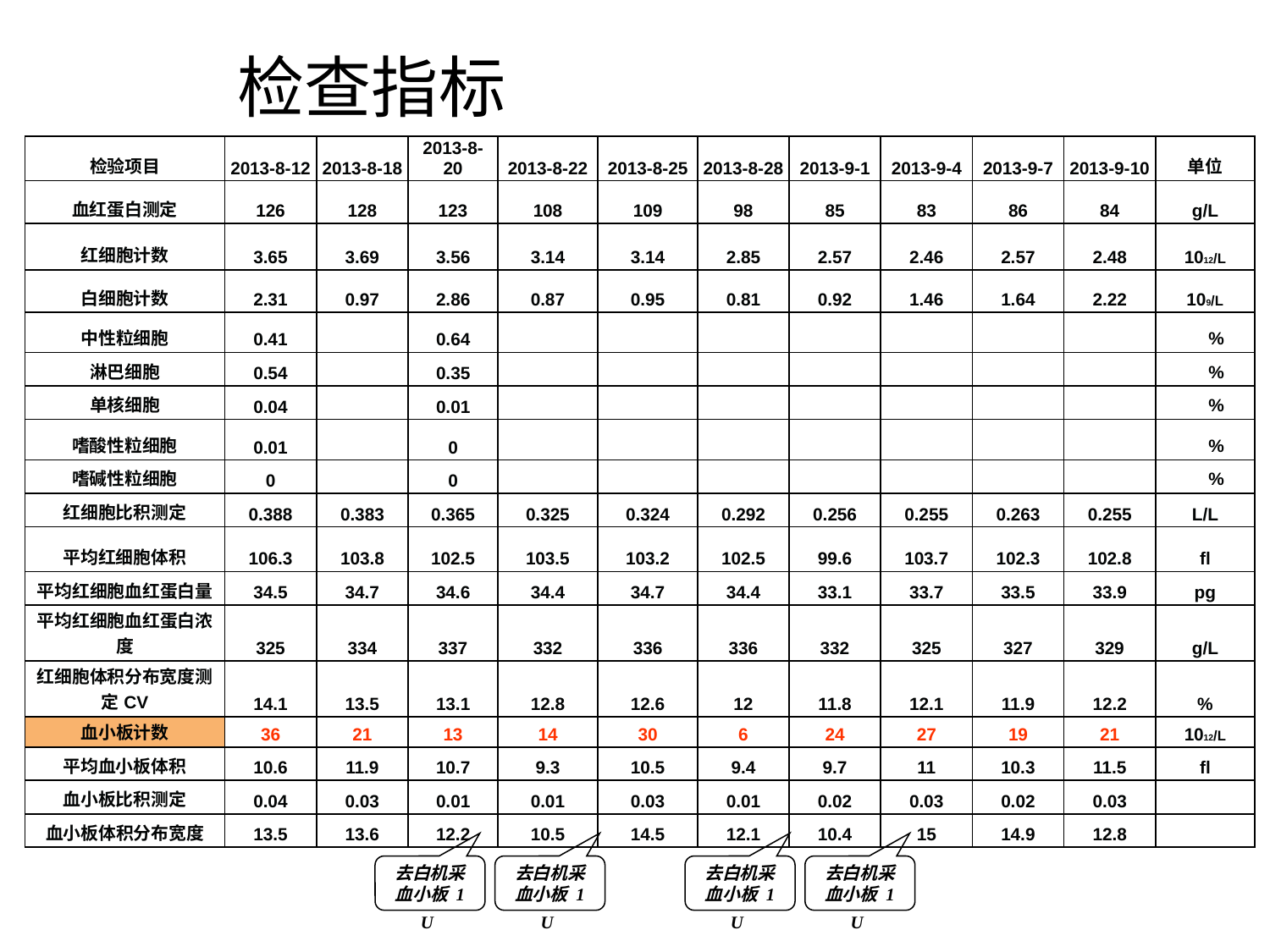

# 检查指标
| 检验项目 | 2013-8-12 | 2013-8-18 | 2013-8-20 | 2013-8-22 | 2013-8-25 | 2013-8-28 | 2013-9-1 | 2013-9-4 | 2013-9-7 | 2013-9-10 | 单位 |
| --- | --- | --- | --- | --- | --- | --- | --- | --- | --- | --- | --- |
| 血红蛋白测定 | 126 | 128 | 123 | 108 | 109 | 98 | 85 | 83 | 86 | 84 | g/L |
| 红细胞计数 | 3.65 | 3.69 | 3.56 | 3.14 | 3.14 | 2.85 | 2.57 | 2.46 | 2.57 | 2.48 | 1012/L |
| 白细胞计数 | 2.31 | 0.97 | 2.86 | 0.87 | 0.95 | 0.81 | 0.92 | 1.46 | 1.64 | 2.22 | 109/L |
| 中性粒细胞 | 0.41 |  | 0.64 |  |  |  |  |  |  |  | % |
| 淋巴细胞 | 0.54 |  | 0.35 |  |  |  |  |  |  |  | % |
| 单核细胞 | 0.04 |  | 0.01 |  |  |  |  |  |  |  | % |
| 嗜酸性粒细胞 | 0.01 |  | 0 |  |  |  |  |  |  |  | % |
| 嗜碱性粒细胞 | 0 |  | 0 |  |  |  |  |  |  |  | % |
| 红细胞比积测定 | 0.388 | 0.383 | 0.365 | 0.325 | 0.324 | 0.292 | 0.256 | 0.255 | 0.263 | 0.255 | L/L |
| 平均红细胞体积 | 106.3 | 103.8 | 102.5 | 103.5 | 103.2 | 102.5 | 99.6 | 103.7 | 102.3 | 102.8 | fl |
| 平均红细胞血红蛋白量 | 34.5 | 34.7 | 34.6 | 34.4 | 34.7 | 34.4 | 33.1 | 33.7 | 33.5 | 33.9 | pg |
| 平均红细胞血红蛋白浓度 | 325 | 334 | 337 | 332 | 336 | 336 | 332 | 325 | 327 | 329 | g/L |
| 红细胞体积分布宽度测定CV | 14.1 | 13.5 | 13.1 | 12.8 | 12.6 | 12 | 11.8 | 12.1 | 11.9 | 12.2 | % |
| 血小板计数 | 36 | 21 | 13 | 14 | 30 | 6 | 24 | 27 | 19 | 21 | 1012/L |
| 平均血小板体积 | 10.6 | 11.9 | 10.7 | 9.3 | 10.5 | 9.4 | 9.7 | 11 | 10.3 | 11.5 | fl |
| 血小板比积测定 | 0.04 | 0.03 | 0.01 | 0.01 | 0.03 | 0.01 | 0.02 | 0.03 | 0.02 | 0.03 |  |
| 血小板体积分布宽度 | 13.5 | 13.6 | 12.2 | 10.5 | 14.5 | 12.1 | 10.4 | 15 | 14.9 | 12.8 |  |

去白机采血小板 1 U

去白机采血小板 1 U

去白机采血小板 1 U

去白机采血小板 1 U